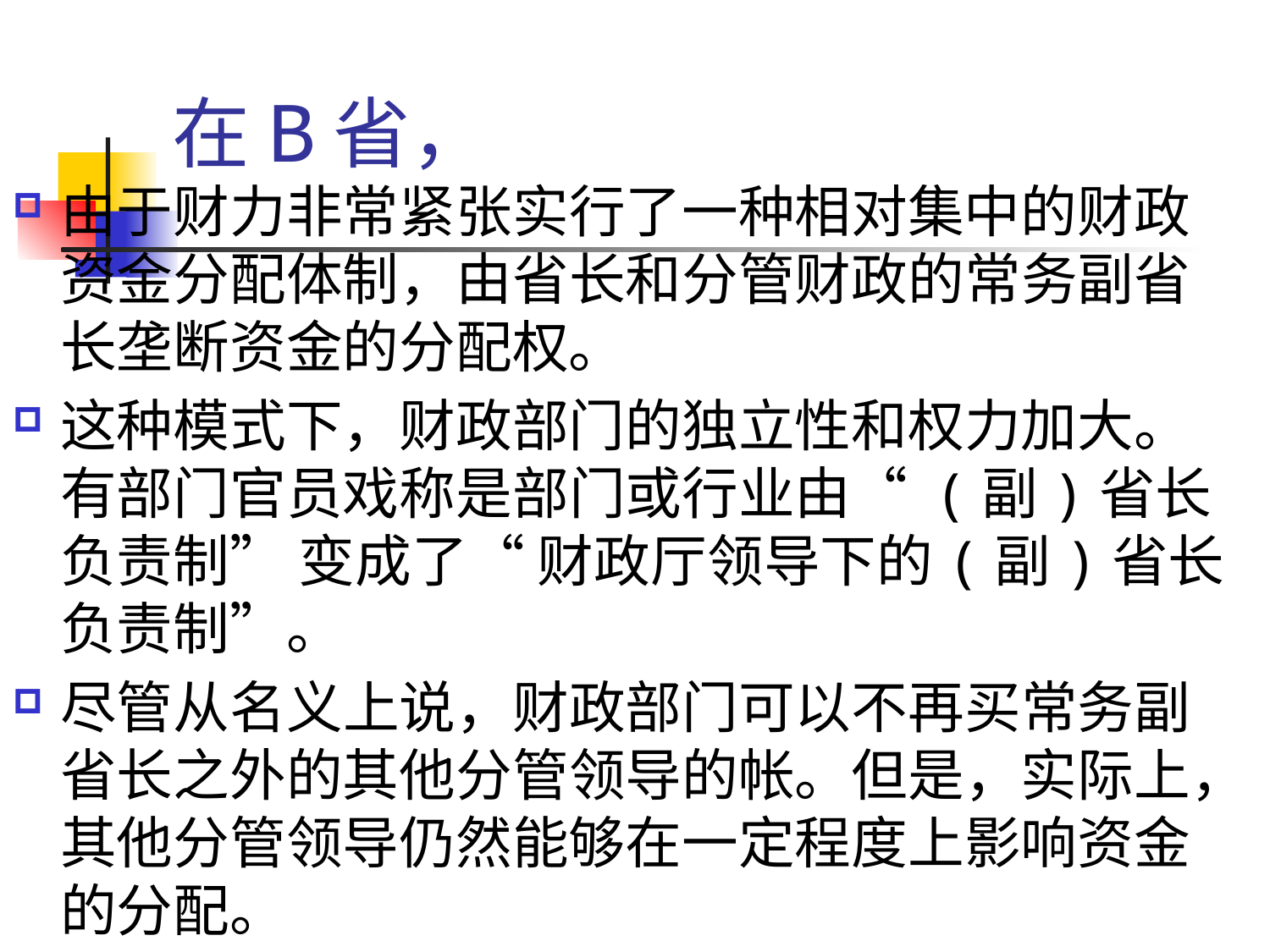

在B省，
由于财力非常紧张实行了一种相对集中的财政资金分配体制，由省长和分管财政的常务副省长垄断资金的分配权。
这种模式下，财政部门的独立性和权力加大。有部门官员戏称是部门或行业由“ (副)省长负责制” 变成了“ 财政厅领导下的(副)省长负责制”。
尽管从名义上说，财政部门可以不再买常务副省长之外的其他分管领导的帐。但是，实际上，其他分管领导仍然能够在一定程度上影响资金的分配。